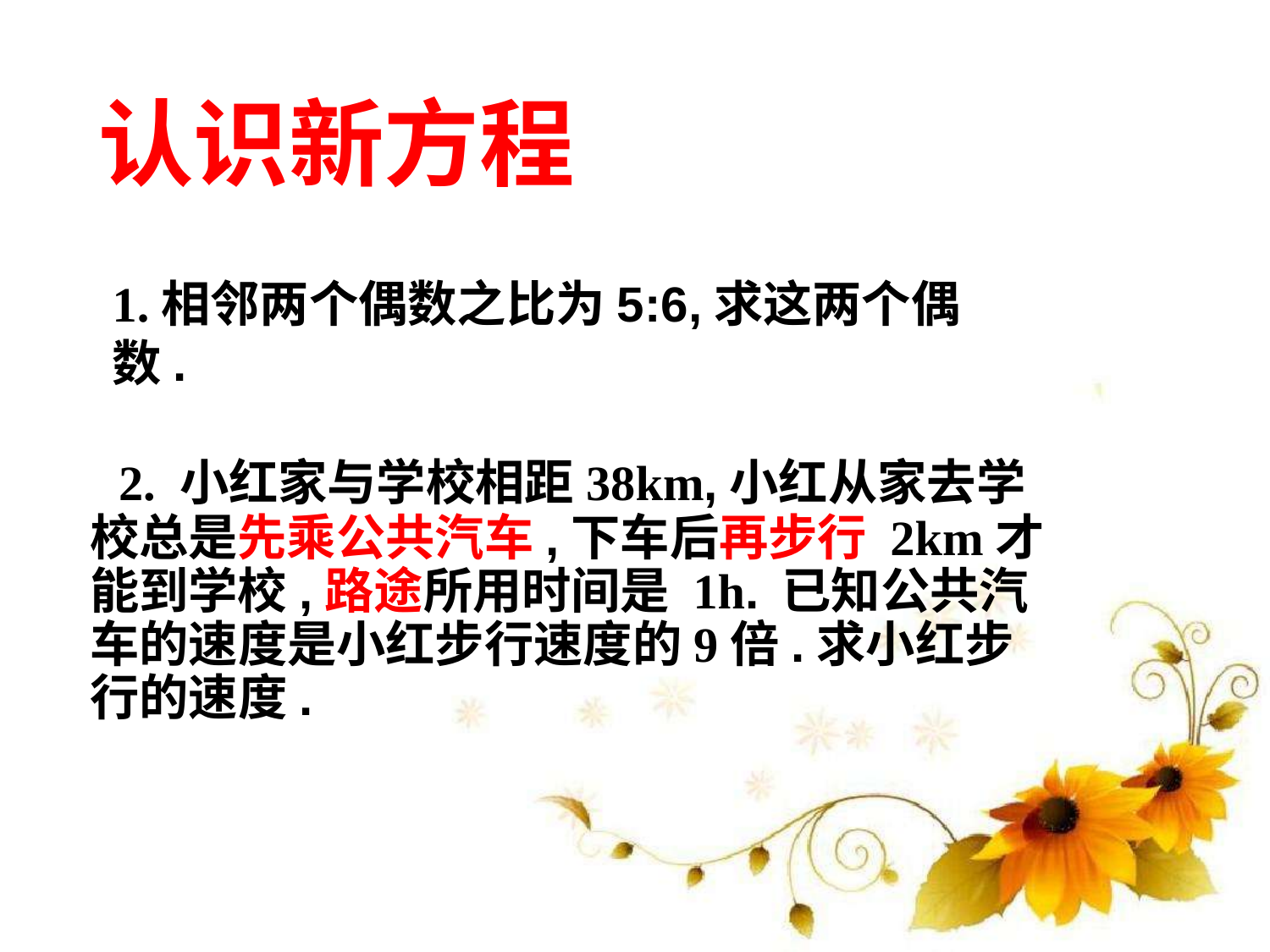

认识新方程
1.相邻两个偶数之比为5:6,求这两个偶数.
      2. 小红家与学校相距38km,小红从家去学校总是先乘公共汽车,下车后再步行 2km才能到学校,路途所用时间是 1h. 已知公共汽车的速度是小红步行速度的9倍.求小红步行的速度.